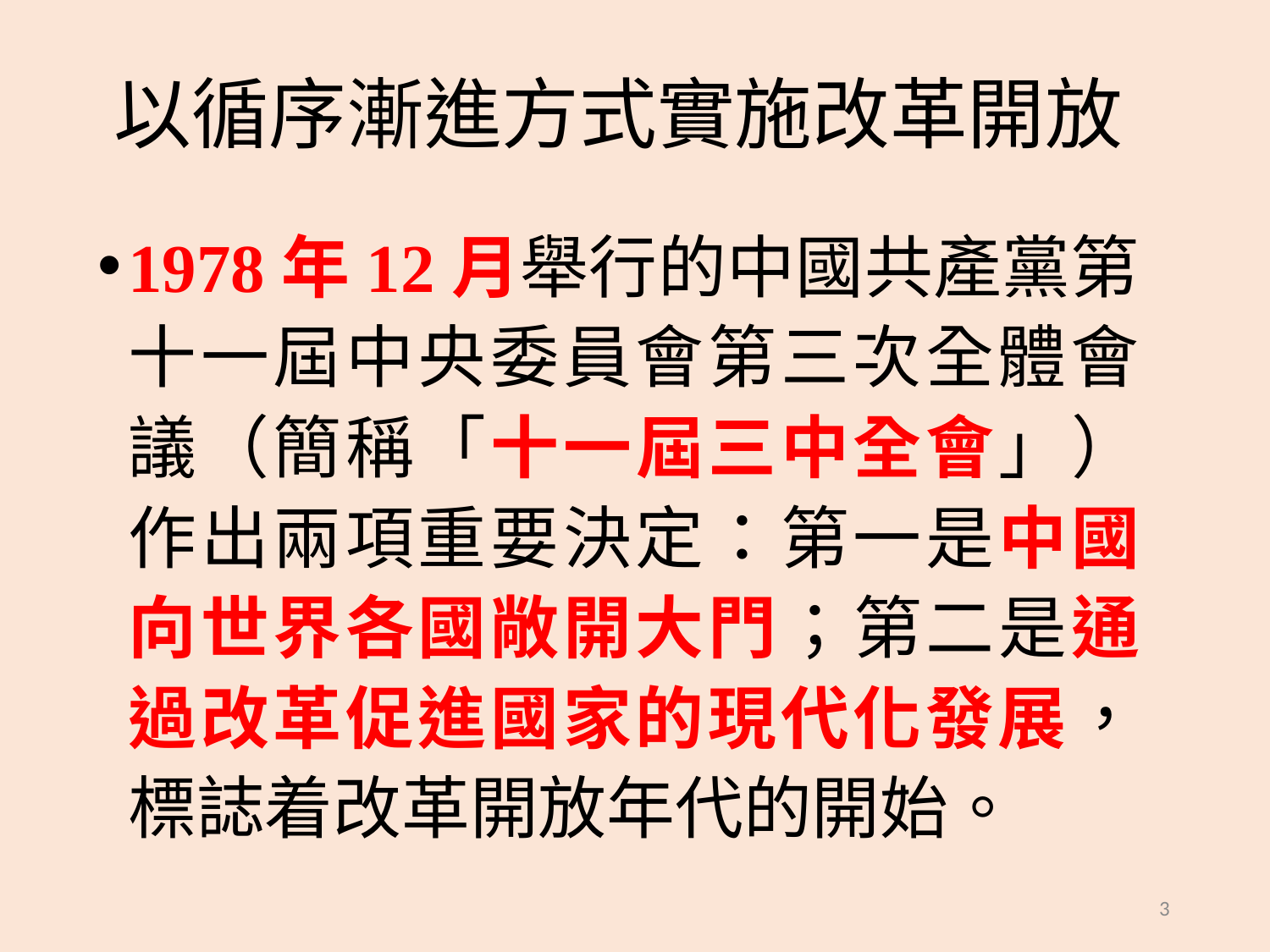

# 以循序漸進方式實施改革開放
1978年12月舉行的中國共產黨第十一屆中央委員會第三次全體會議（簡稱「十一屆三中全會」）作出兩項重要決定：第一是中國向世界各國敞開大門；第二是通過改革促進國家的現代化發展，標誌着改革開放年代的開始。

3